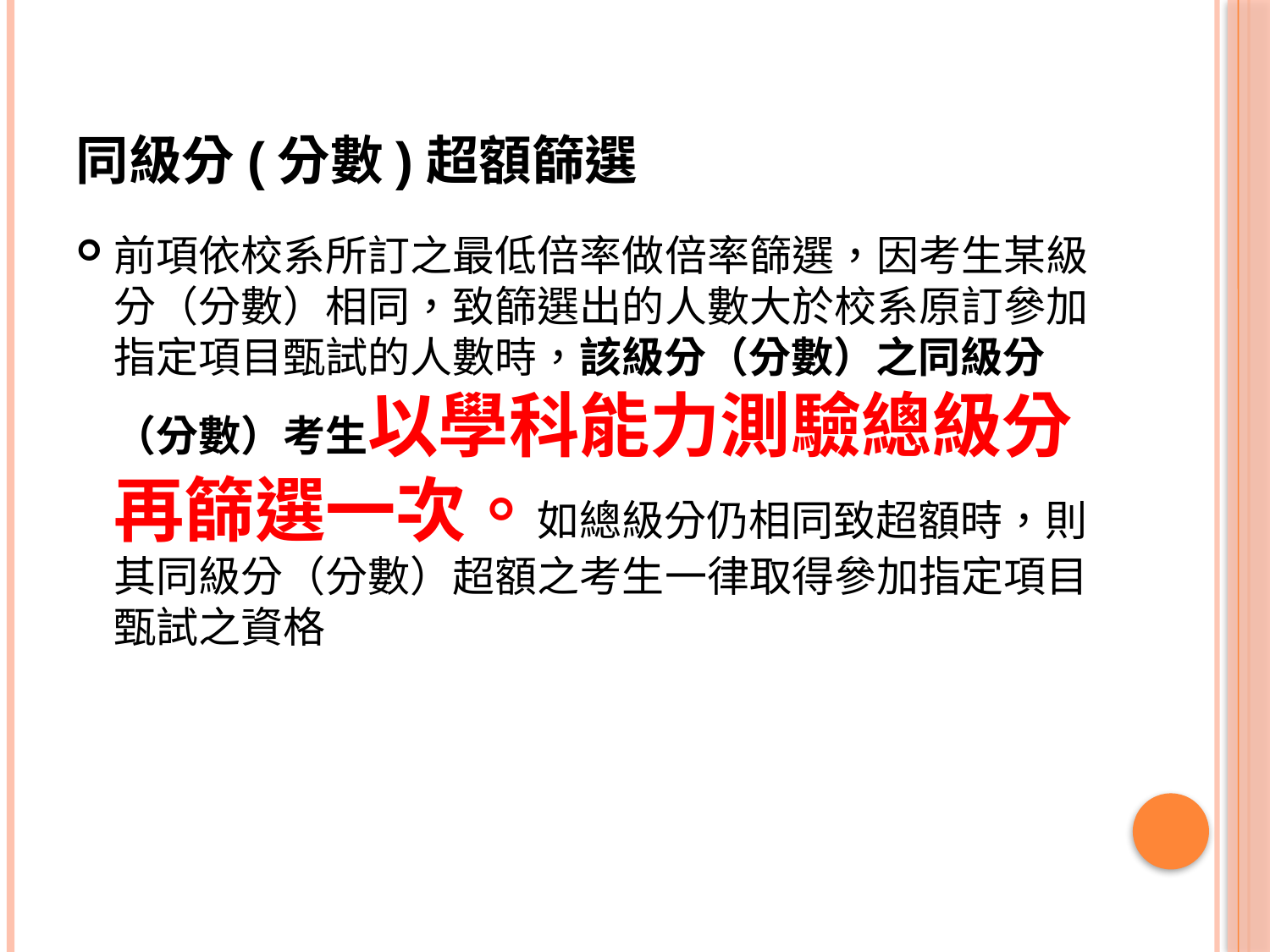

# 同級分(分數)超額篩選
前項依校系所訂之最低倍率做倍率篩選，因考生某級分（分數）相同，致篩選出的人數大於校系原訂參加指定項目甄試的人數時，該級分（分數）之同級分（分數）考生以學科能力測驗總級分再篩選一次。如總級分仍相同致超額時，則其同級分（分數）超額之考生一律取得參加指定項目甄試之資格